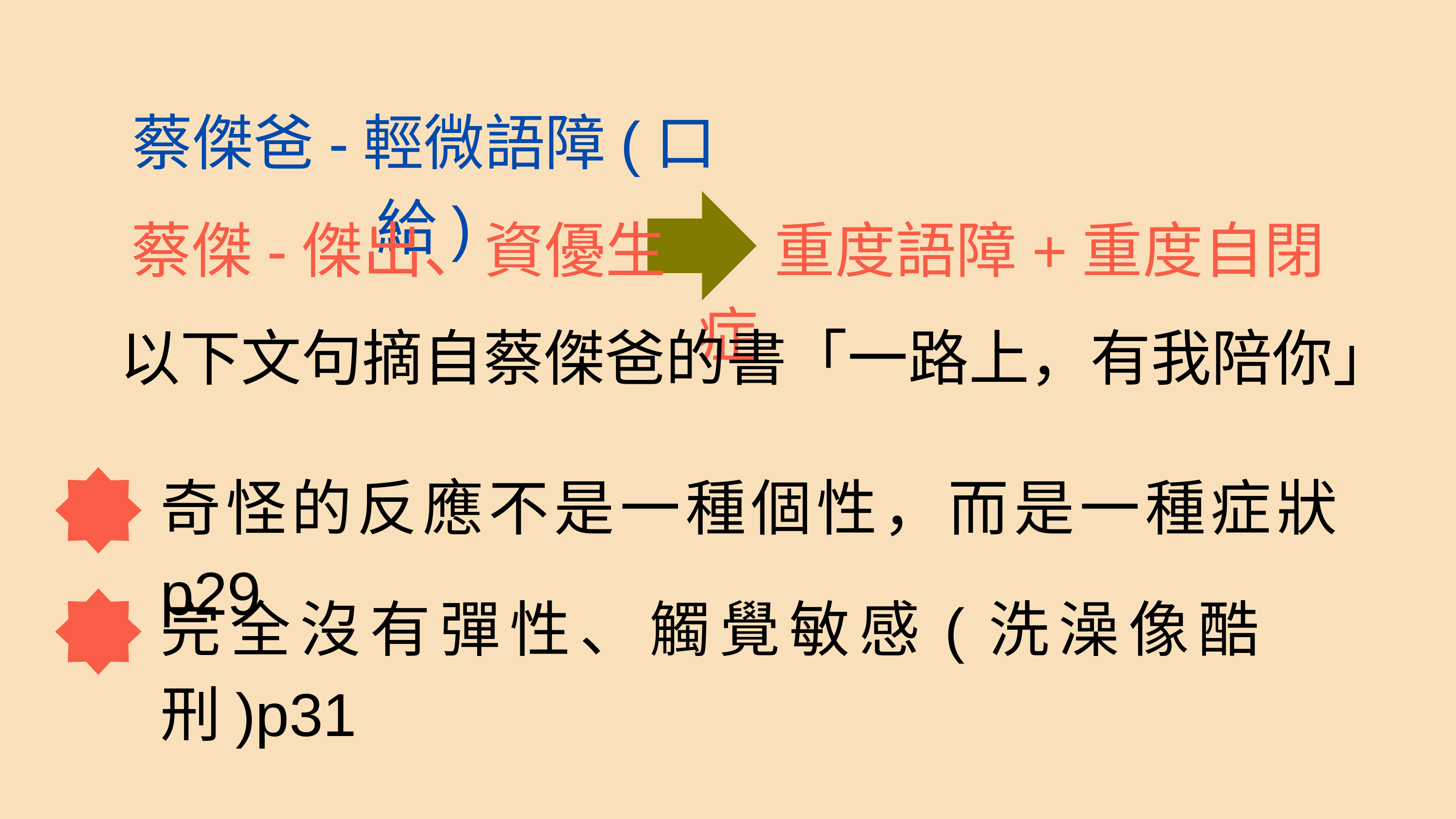

蔡傑爸-輕微語障(口給)

蔡傑-傑出、資優生        重度語障+重度自閉症
以下文句摘自蔡傑爸的書「一路上，有我陪你」
奇怪的反應不是一種個性，而是一種症狀p29

完全沒有彈性、觸覺敏感(洗澡像酷刑)p31